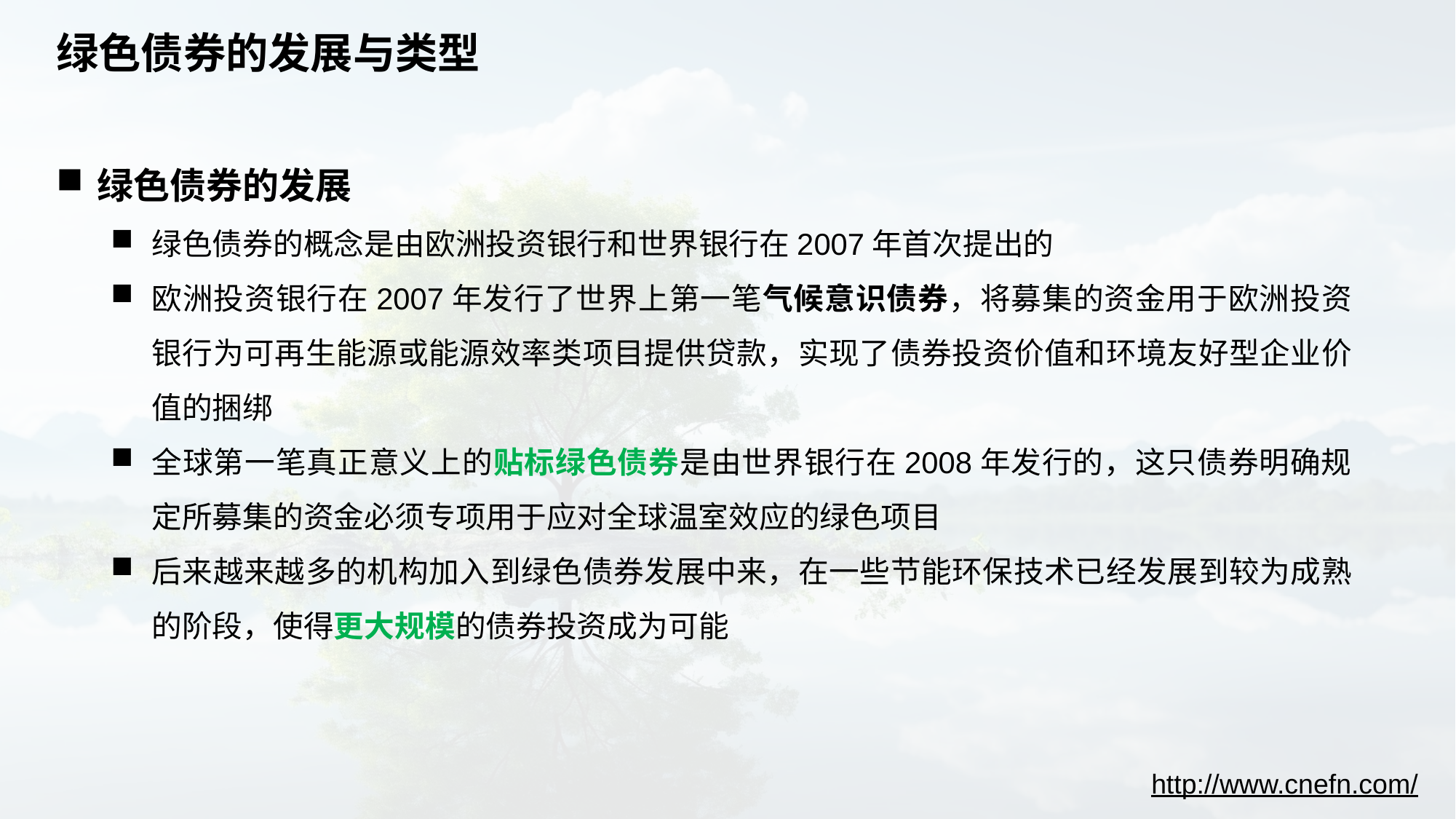

# 绿色债券的发展与类型
绿色债券的发展
绿色债券的概念是由欧洲投资银行和世界银行在2007年首次提出的
欧洲投资银行在2007年发行了世界上第一笔气候意识债券，将募集的资金用于欧洲投资银行为可再生能源或能源效率类项目提供贷款，实现了债券投资价值和环境友好型企业价值的捆绑
全球第一笔真正意义上的贴标绿色债券是由世界银行在2008年发行的，这只债券明确规定所募集的资金必须专项用于应对全球温室效应的绿色项目
后来越来越多的机构加入到绿色债券发展中来，在一些节能环保技术已经发展到较为成熟的阶段，使得更大规模的债券投资成为可能